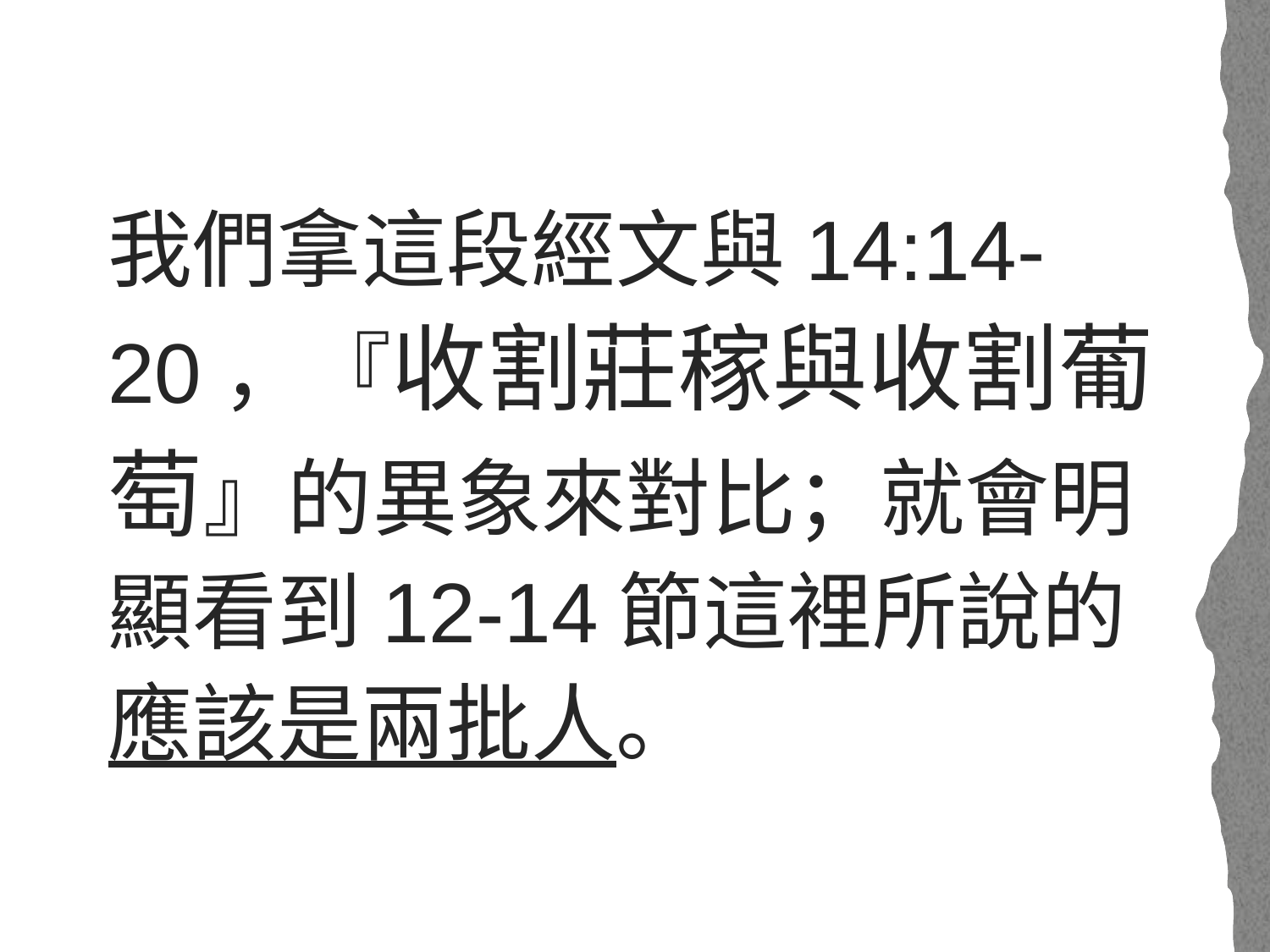

我們拿這段經文與14:14-20，『收割莊稼與收割葡萄』的異象來對比；就會明顯看到12-14節這裡所說的應該是兩批人。